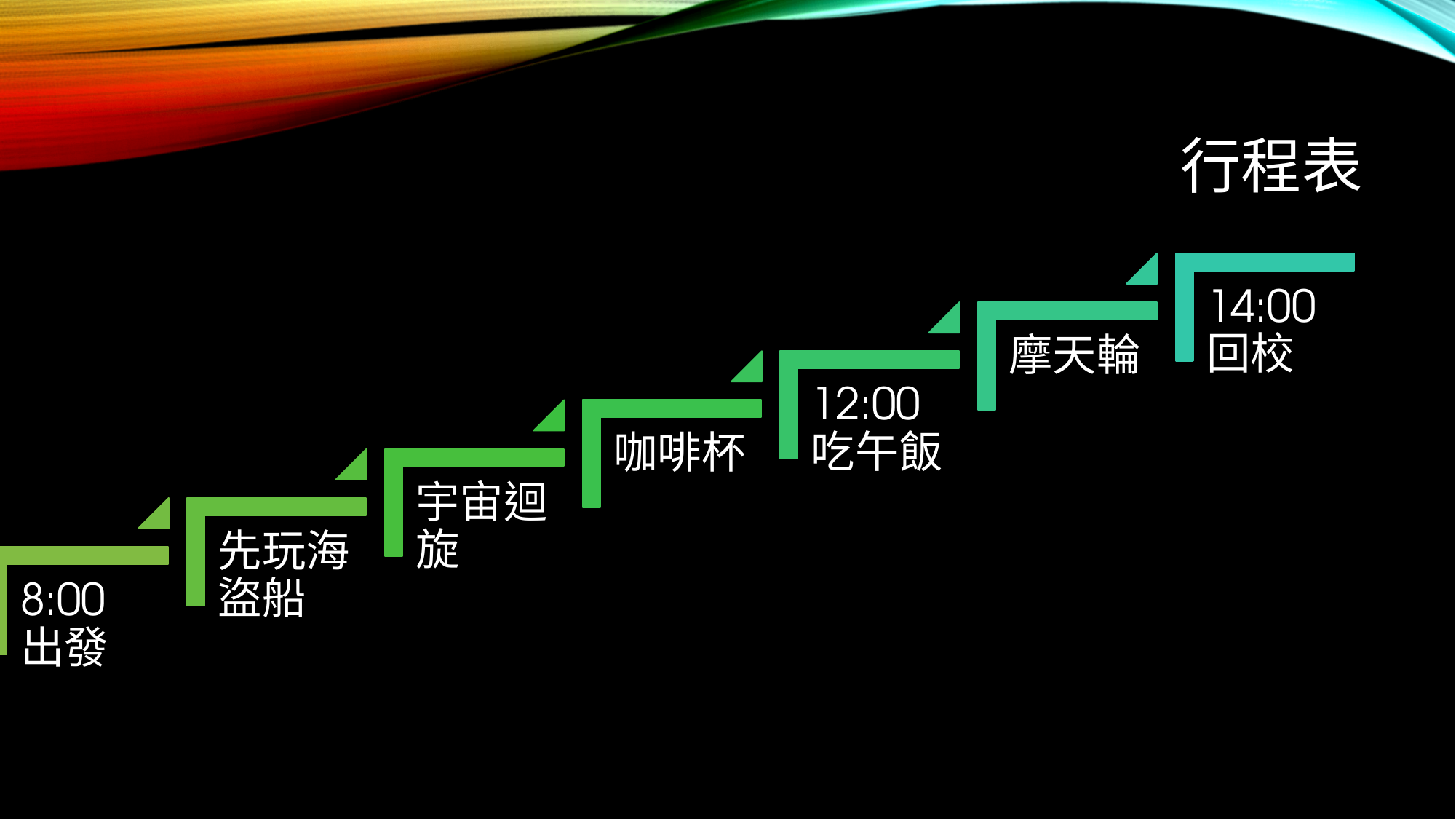

# 行程表
8:00出發
先玩海盜船
宇宙迴旋
咖啡杯
12:00吃午飯
摩天輪
14:00回校